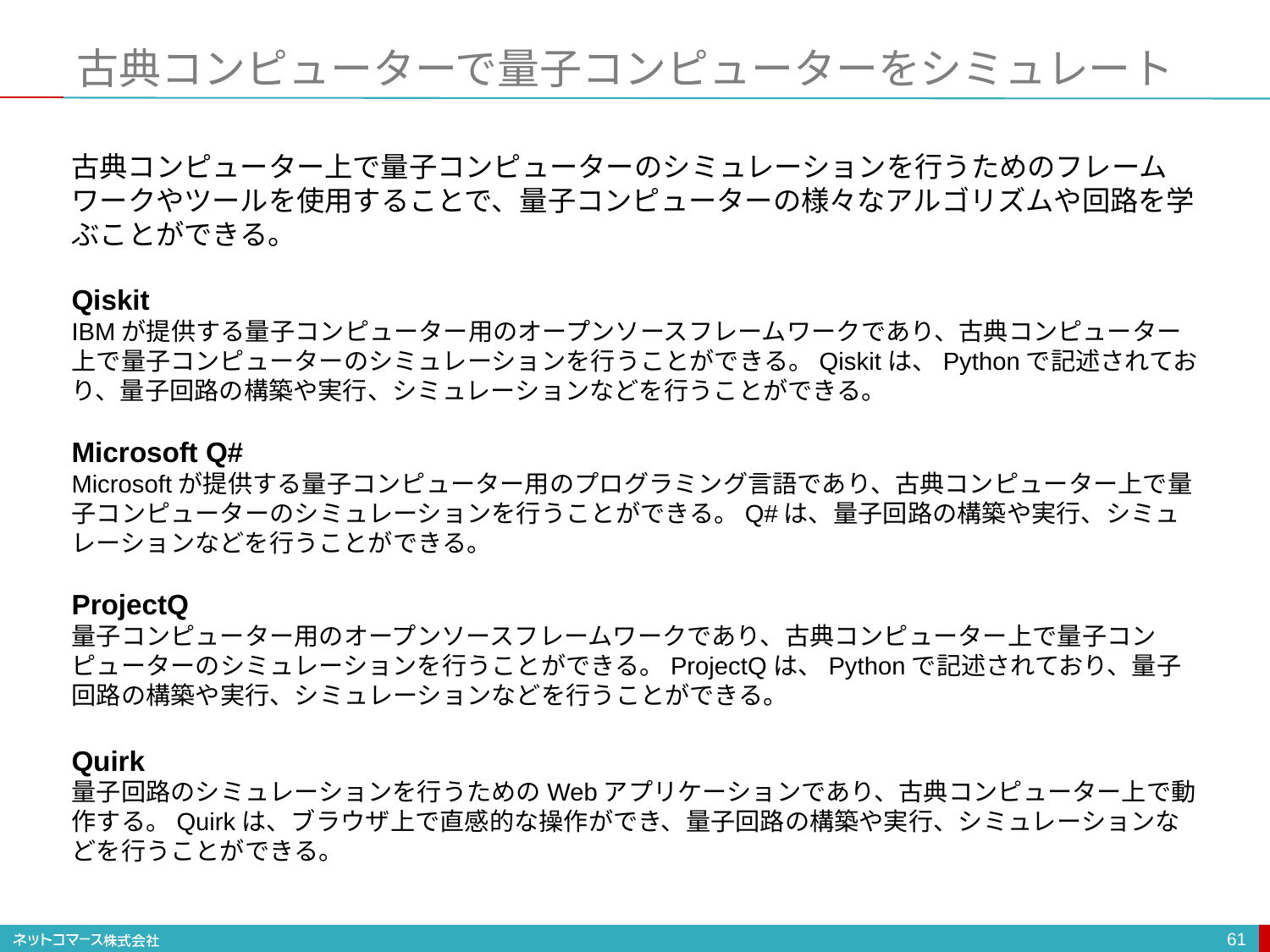

# 古典コンピューターで量子コンピューターをシミュレート
古典コンピューター上で量子コンピューターのシミュレーションを行うためのフレームワークやツールを使用することで、量子コンピューターの様々なアルゴリズムや回路を学ぶことができる。
Qiskit
IBMが提供する量子コンピューター用のオープンソースフレームワークであり、古典コンピューター上で量子コンピューターのシミュレーションを行うことができる。Qiskitは、Pythonで記述されており、量子回路の構築や実行、シミュレーションなどを行うことができる。

Microsoft Q#
Microsoftが提供する量子コンピューター用のプログラミング言語であり、古典コンピューター上で量子コンピューターのシミュレーションを行うことができる。Q#は、量子回路の構築や実行、シミュレーションなどを行うことができる。

ProjectQ
量子コンピューター用のオープンソースフレームワークであり、古典コンピューター上で量子コンピューターのシミュレーションを行うことができる。ProjectQは、Pythonで記述されており、量子回路の構築や実行、シミュレーションなどを行うことができる。

Quirk
量子回路のシミュレーションを行うためのWebアプリケーションであり、古典コンピューター上で動作する。Quirkは、ブラウザ上で直感的な操作ができ、量子回路の構築や実行、シミュレーションなどを行うことができる。
61